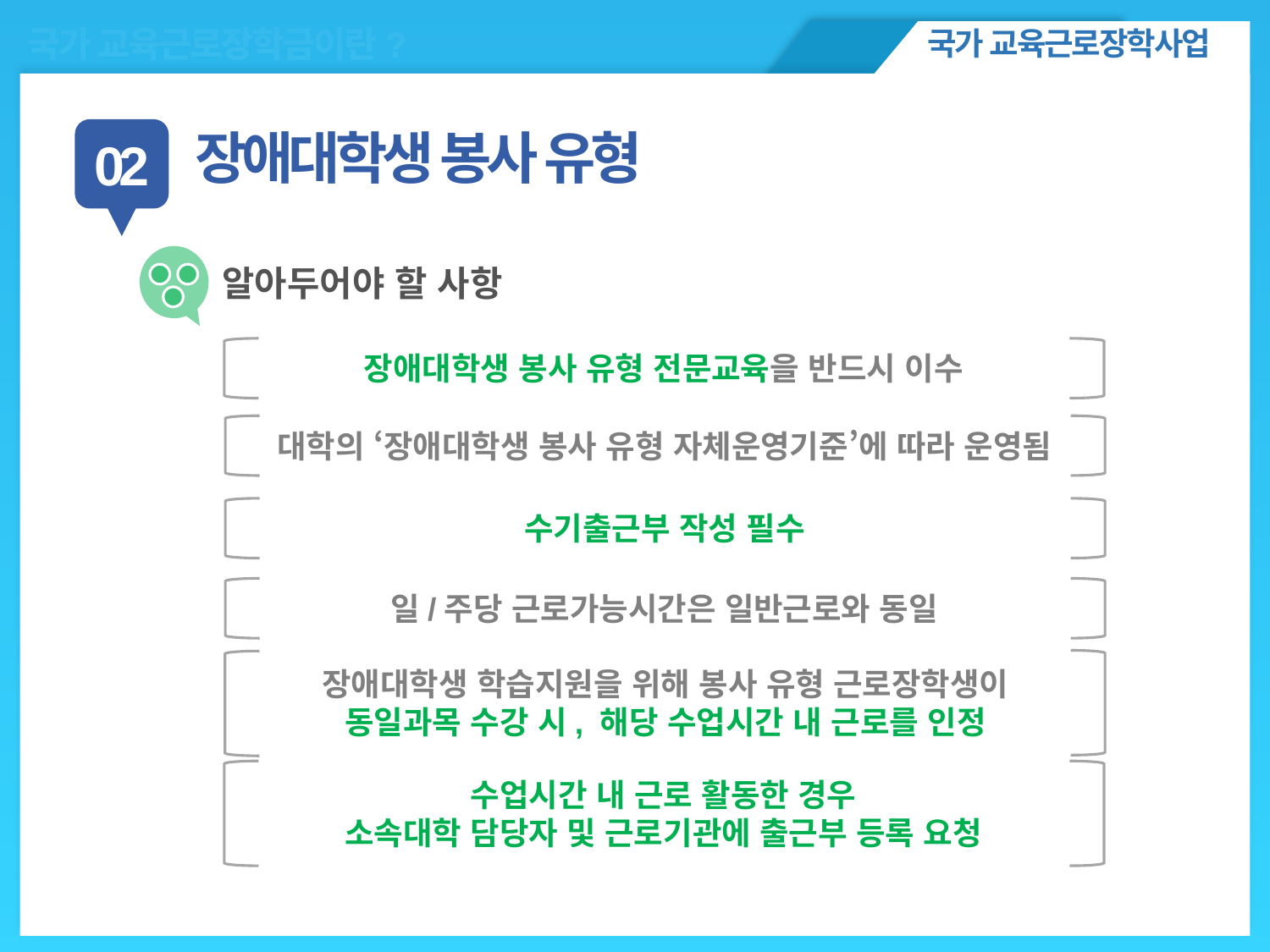

ㅇㅁㄴㅇㄴㅇ
국가 교육근로장학금이란?
국가 교육근로장학사업

장애대학생 봉사 유형
02

알아두어야 할 사항

장애대학생 봉사 유형 전문교육을 반드시 이수

대학의 ‘장애대학생 봉사 유형 자체운영기준’에 따라 운영됨

수기출근부 작성 필수

일/주당 근로가능시간은 일반근로와 동일

장애대학생 학습지원을 위해 봉사 유형 근로장학생이
동일과목 수강 시, 해당 수업시간 내 근로를 인정

수업시간 내 근로 활동한 경우
소속대학 담당자 및 근로기관에 출근부 등록 요청